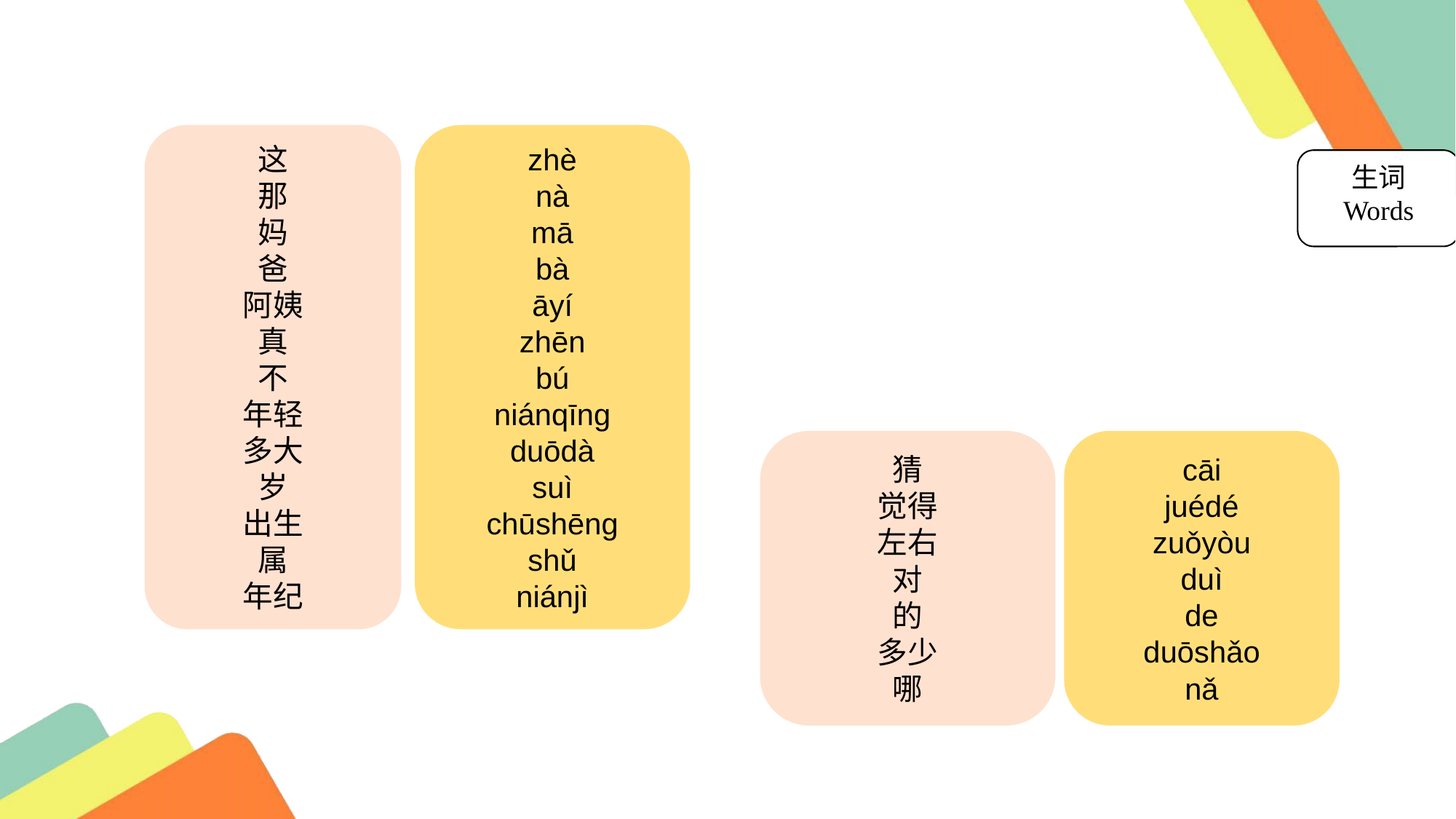

这
那
妈
爸
阿姨
真
不
年轻
多大
岁
出生
属
年纪
zhè
nà
mā
bà
āyí
zhēn
bú
niánqīng
duōdà
suì
chūshēng
shǔ
niánjì
生词
Words
cāi
juédé
zuǒyòu
duì
de
duōshǎo
nǎ
猜
觉得
左右
对
的
多少
哪